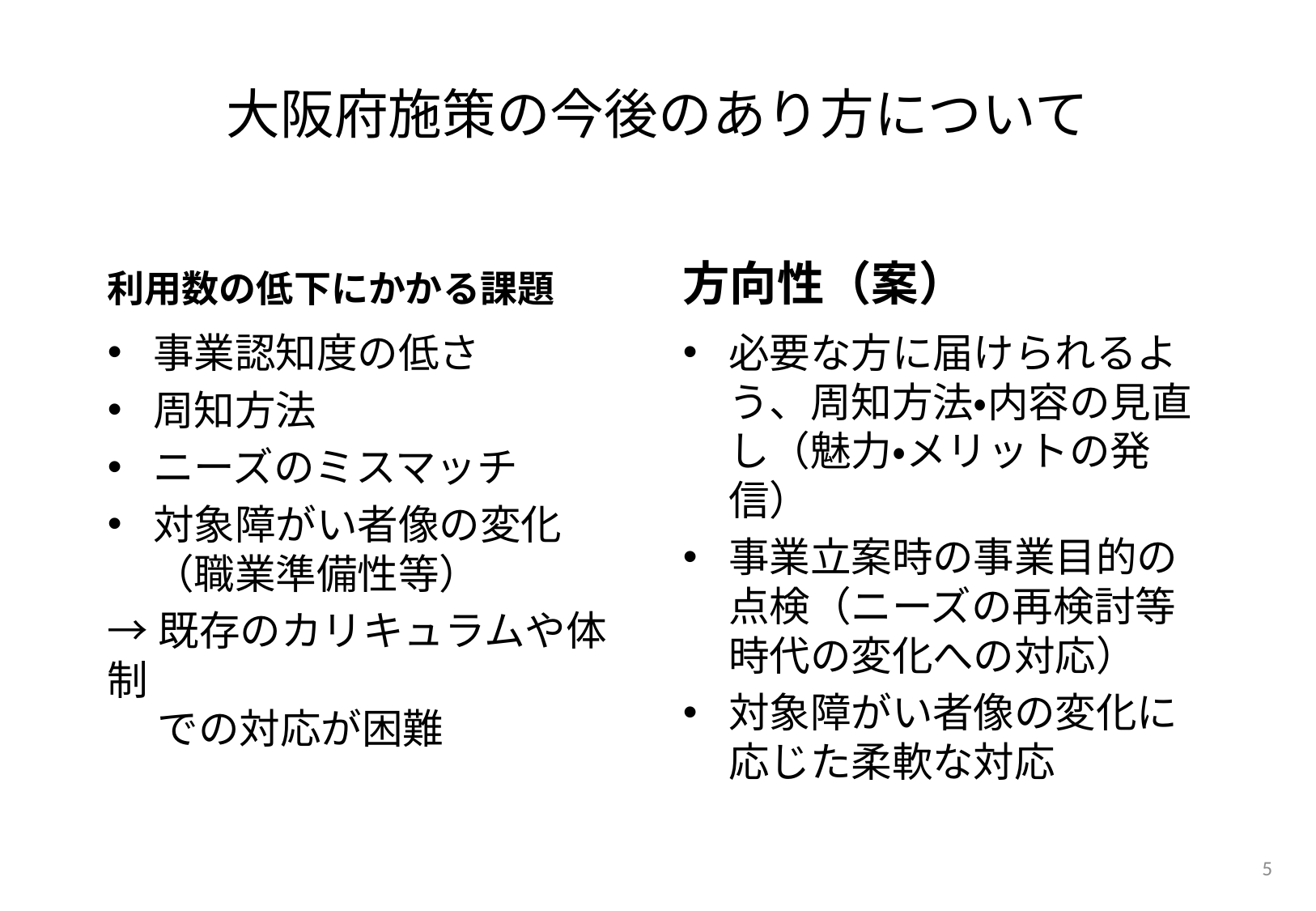

# 大阪府施策の今後のあり方について
利用数の低下にかかる課題
方向性（案）
事業認知度の低さ
周知方法
ニーズのミスマッチ
対象障がい者像の変化
（職業準備性等）
→既存のカリキュラムや体制
　 での対応が困難

必要な方に届けられるよう、周知方法・内容の見直し（魅力・メリットの発信）
事業立案時の事業目的の点検（ニーズの再検討等時代の変化への対応）
対象障がい者像の変化に応じた柔軟な対応

5